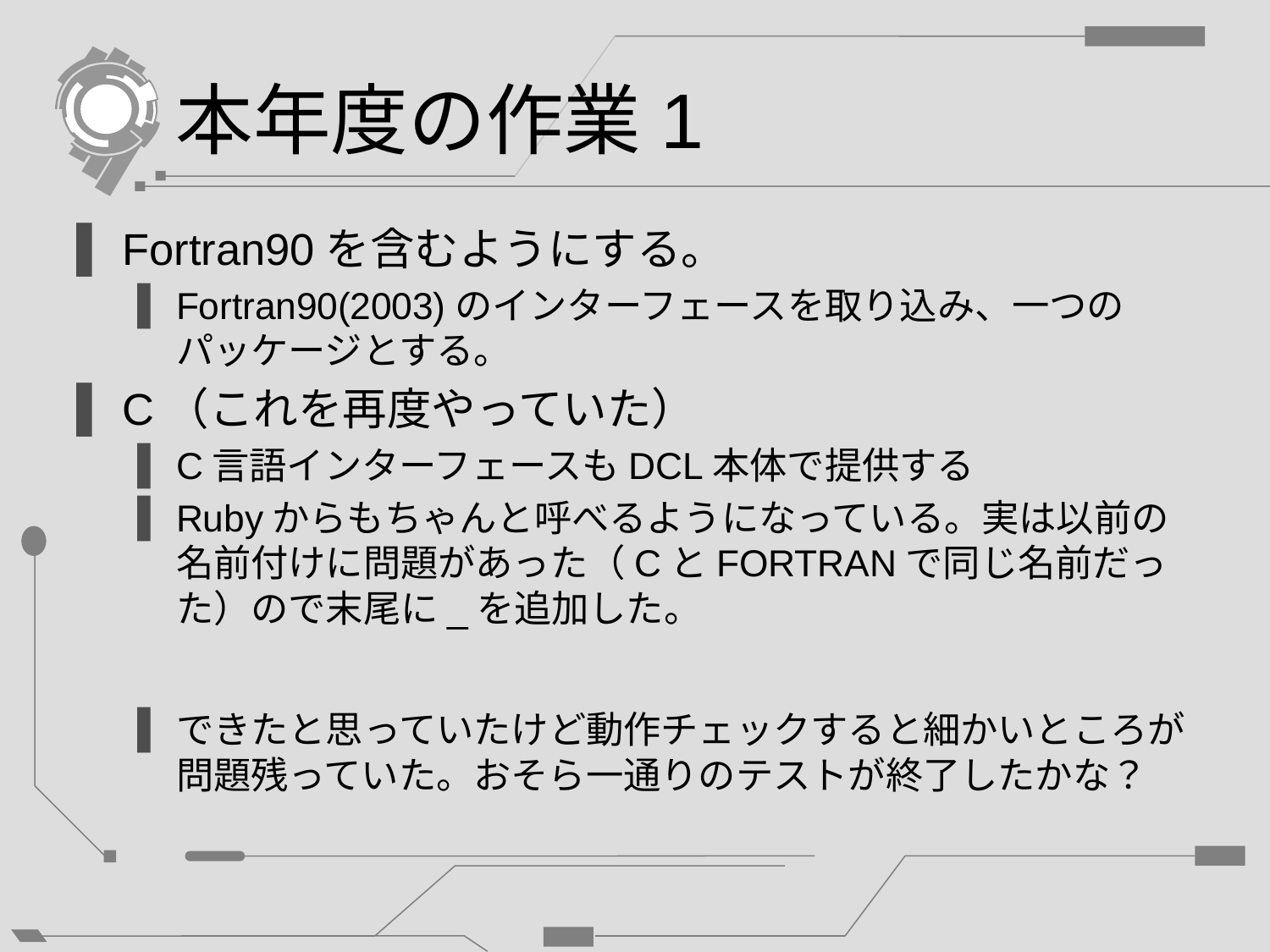

# 本年度の作業1
Fortran90を含むようにする。
Fortran90(2003)のインターフェースを取り込み、一つのパッケージとする。
C（これを再度やっていた）
C言語インターフェースもDCL本体で提供する
Rubyからもちゃんと呼べるようになっている。実は以前の名前付けに問題があった（CとFORTRANで同じ名前だった）ので末尾に_を追加した。

できたと思っていたけど動作チェックすると細かいところが問題残っていた。おそら一通りのテストが終了したかな？